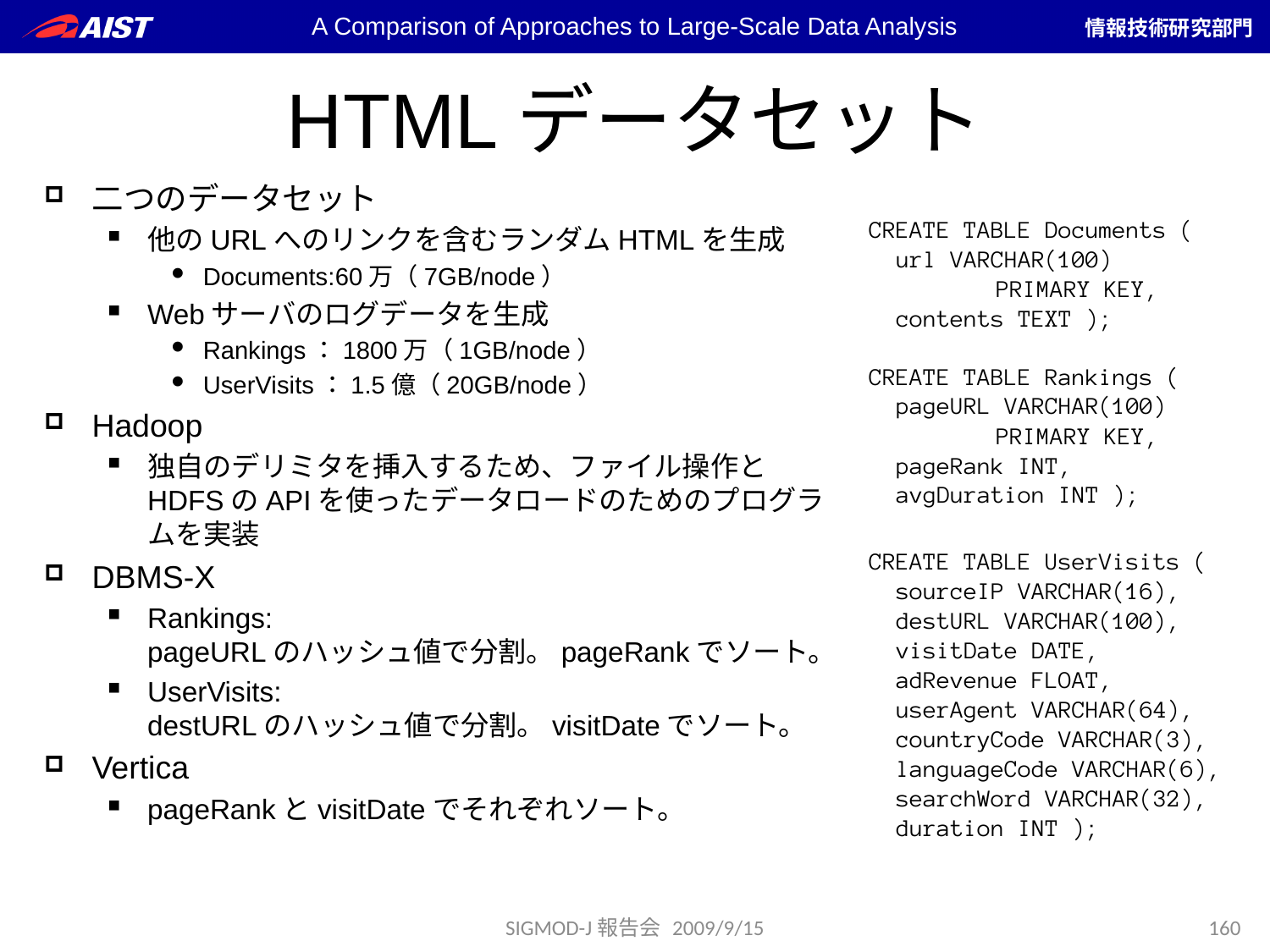

A Comparison of Approaches to Large-Scale Data Analysis
# HTMLデータセット
二つのデータセット
他のURLへのリンクを含むランダムHTMLを生成
Documents:60万（7GB/node）
Webサーバのログデータを生成
Rankings：1800万（1GB/node）
UserVisits：1.5億（20GB/node）
Hadoop
独自のデリミタを挿入するため、ファイル操作とHDFSのAPIを使ったデータロードのためのプログラムを実装
DBMS-X
Rankings:
pageURLのハッシュ値で分割。pageRankでソート。
UserVisits:
destURLのハッシュ値で分割。visitDateでソート。
Vertica
pageRankとvisitDateでそれぞれソート。
CREATE TABLE Documents (
  url VARCHAR(100)
	PRIMARY KEY,
  contents TEXT );
CREATE TABLE Rankings (
  pageURL VARCHAR(100)
	PRIMARY KEY,
  pageRank INT,
  avgDuration INT );
CREATE TABLE UserVisits (
  sourceIP VARCHAR(16),
  destURL VARCHAR(100),
  visitDate DATE,
  adRevenue FLOAT,
  userAgent VARCHAR(64),
  countryCode VARCHAR(3),
  languageCode VARCHAR(6),
  searchWord VARCHAR(32),
  duration INT );
SIGMOD-J報告会 2009/9/15
160